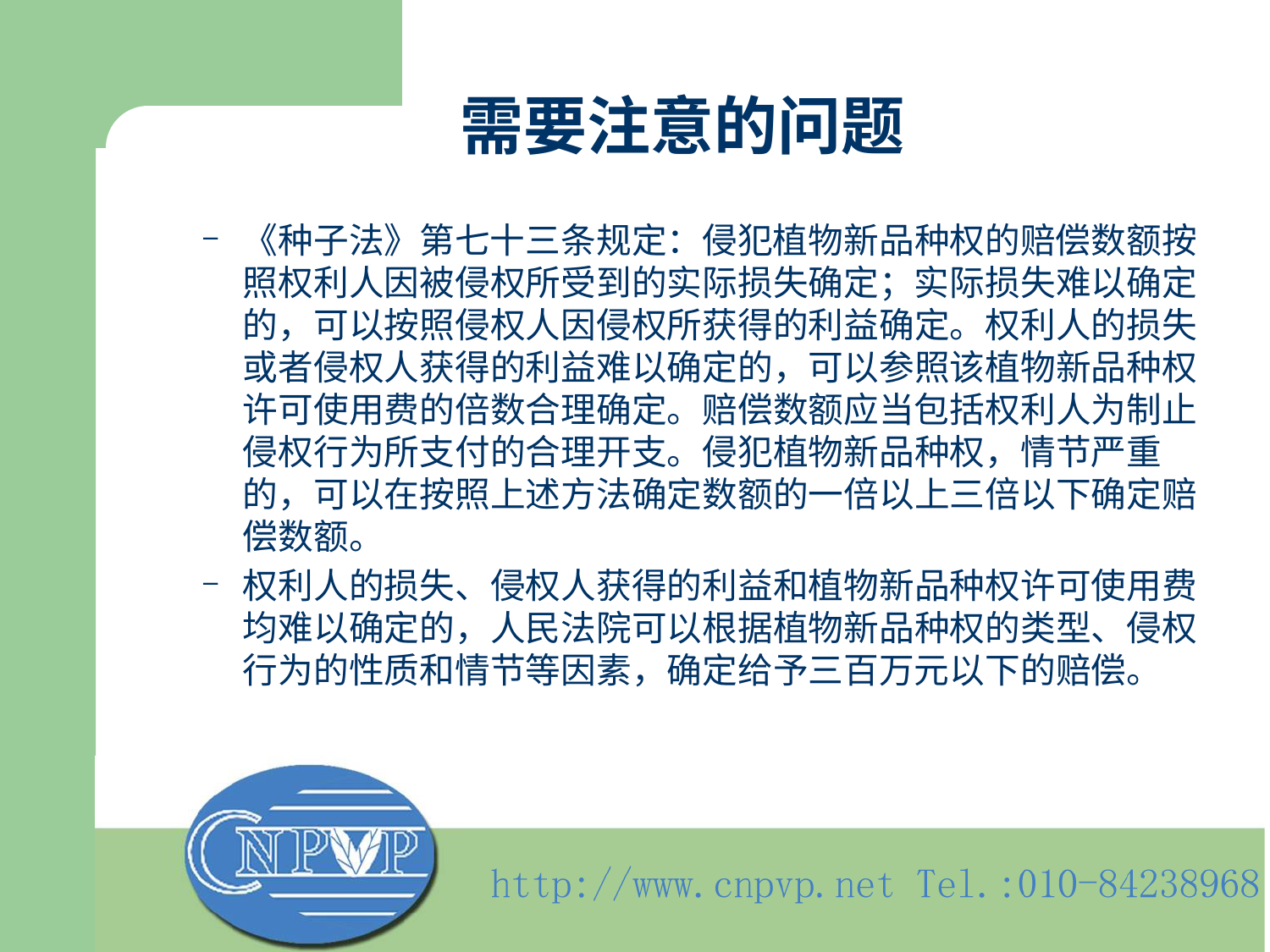

# 需要注意的问题
《种子法》第七十三条规定：侵犯植物新品种权的赔偿数额按照权利人因被侵权所受到的实际损失确定；实际损失难以确定的，可以按照侵权人因侵权所获得的利益确定。权利人的损失或者侵权人获得的利益难以确定的，可以参照该植物新品种权许可使用费的倍数合理确定。赔偿数额应当包括权利人为制止侵权行为所支付的合理开支。侵犯植物新品种权，情节严重的，可以在按照上述方法确定数额的一倍以上三倍以下确定赔偿数额。
权利人的损失、侵权人获得的利益和植物新品种权许可使用费均难以确定的，人民法院可以根据植物新品种权的类型、侵权行为的性质和情节等因素，确定给予三百万元以下的赔偿。